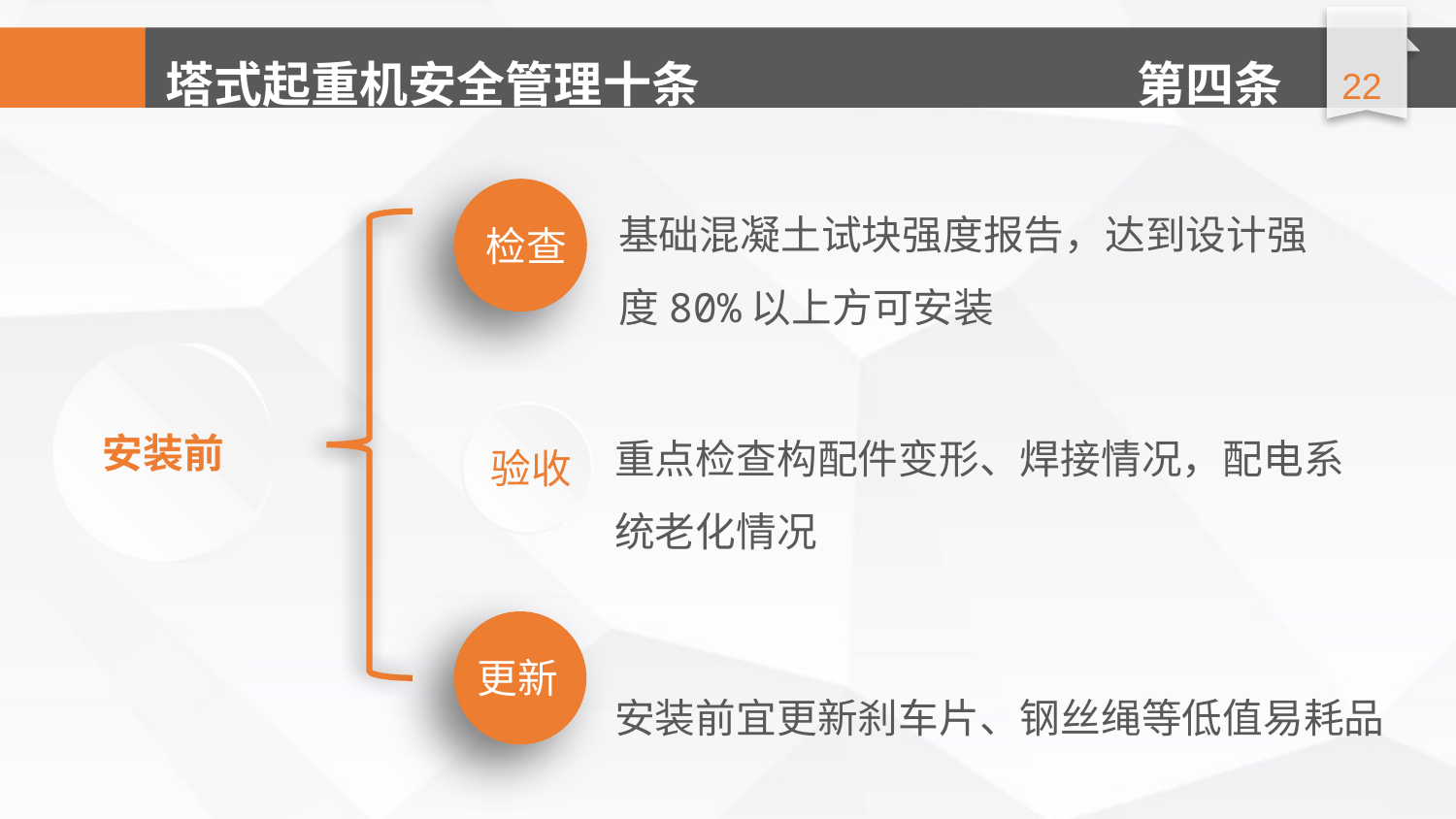

延时符
第四条
基础混凝土试块强度报告，达到设计强度80%以上方可安装

检查
安装前

重点检查构配件变形、焊接情况，配电系统老化情况
验收

更新
安装前宜更新刹车片、钢丝绳等低值易耗品